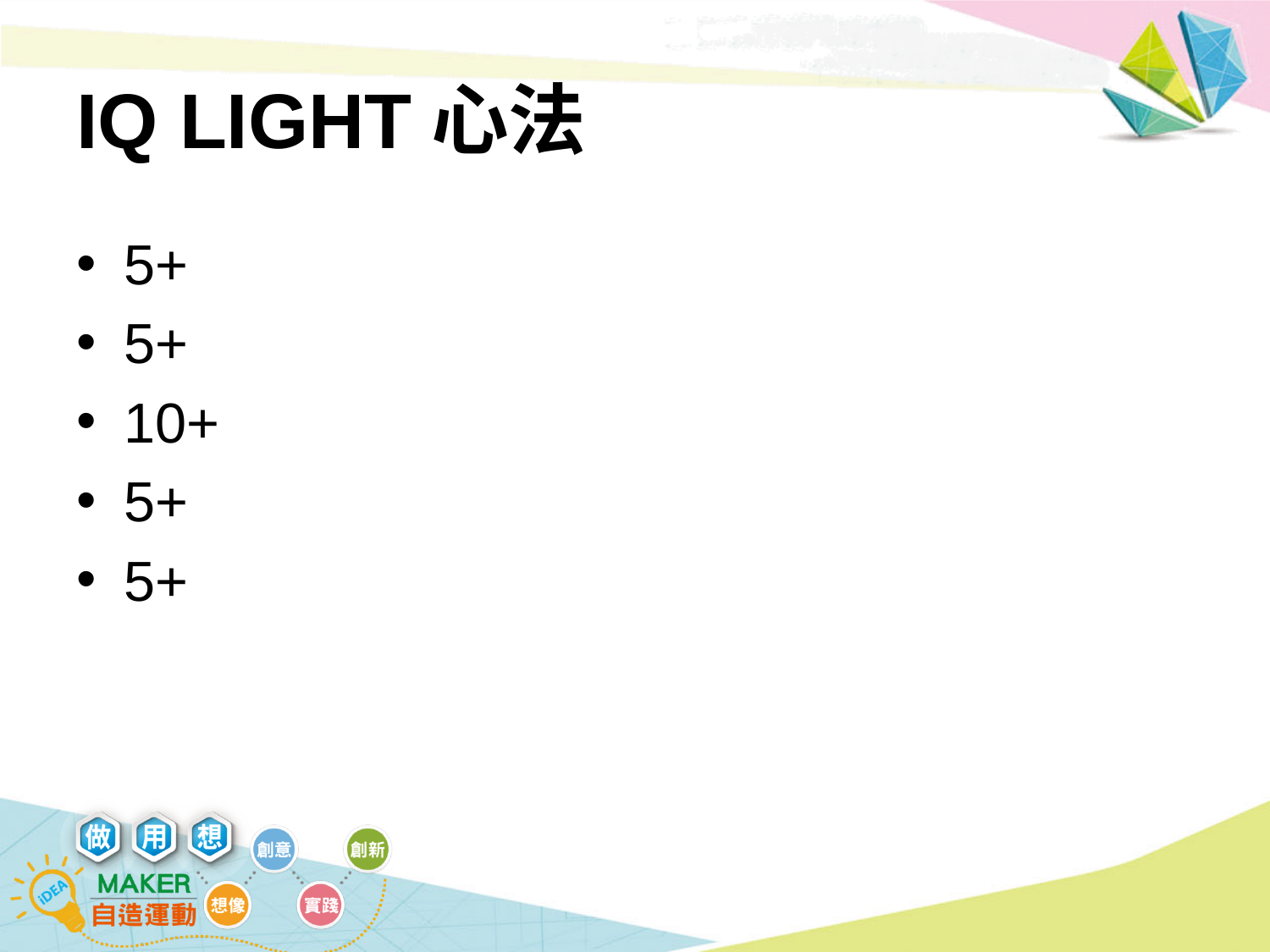

# IQ LIGHT心法
5+
5+
10+
5+
5+